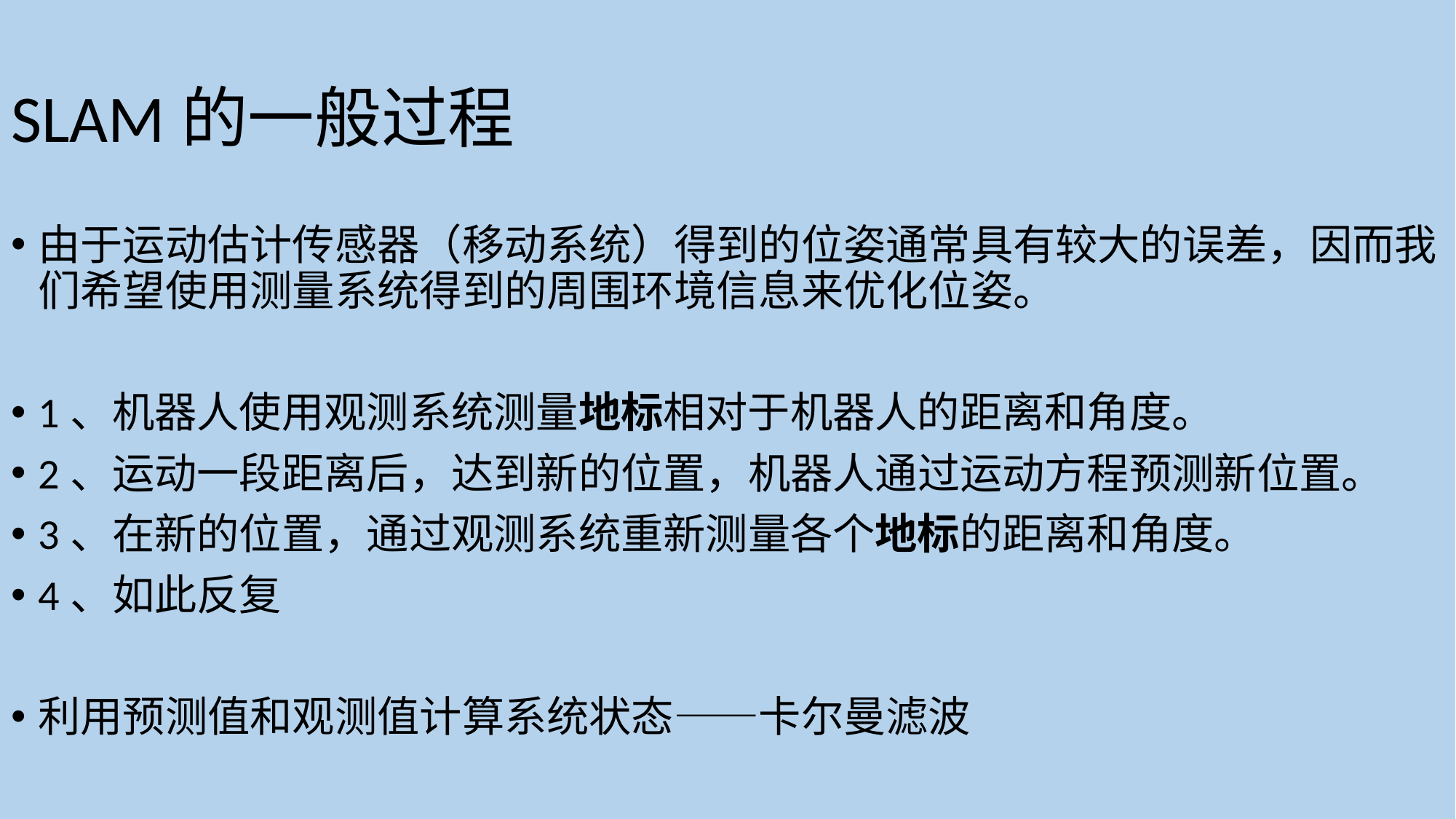

# SLAM的一般过程
由于运动估计传感器（移动系统）得到的位姿通常具有较大的误差，因而我们希望使用测量系统得到的周围环境信息来优化位姿。

1、机器人使用观测系统测量地标相对于机器人的距离和角度。
2、运动一段距离后，达到新的位置，机器人通过运动方程预测新位置。
3、在新的位置，通过观测系统重新测量各个地标的距离和角度。
4、如此反复

利用预测值和观测值计算系统状态——卡尔曼滤波